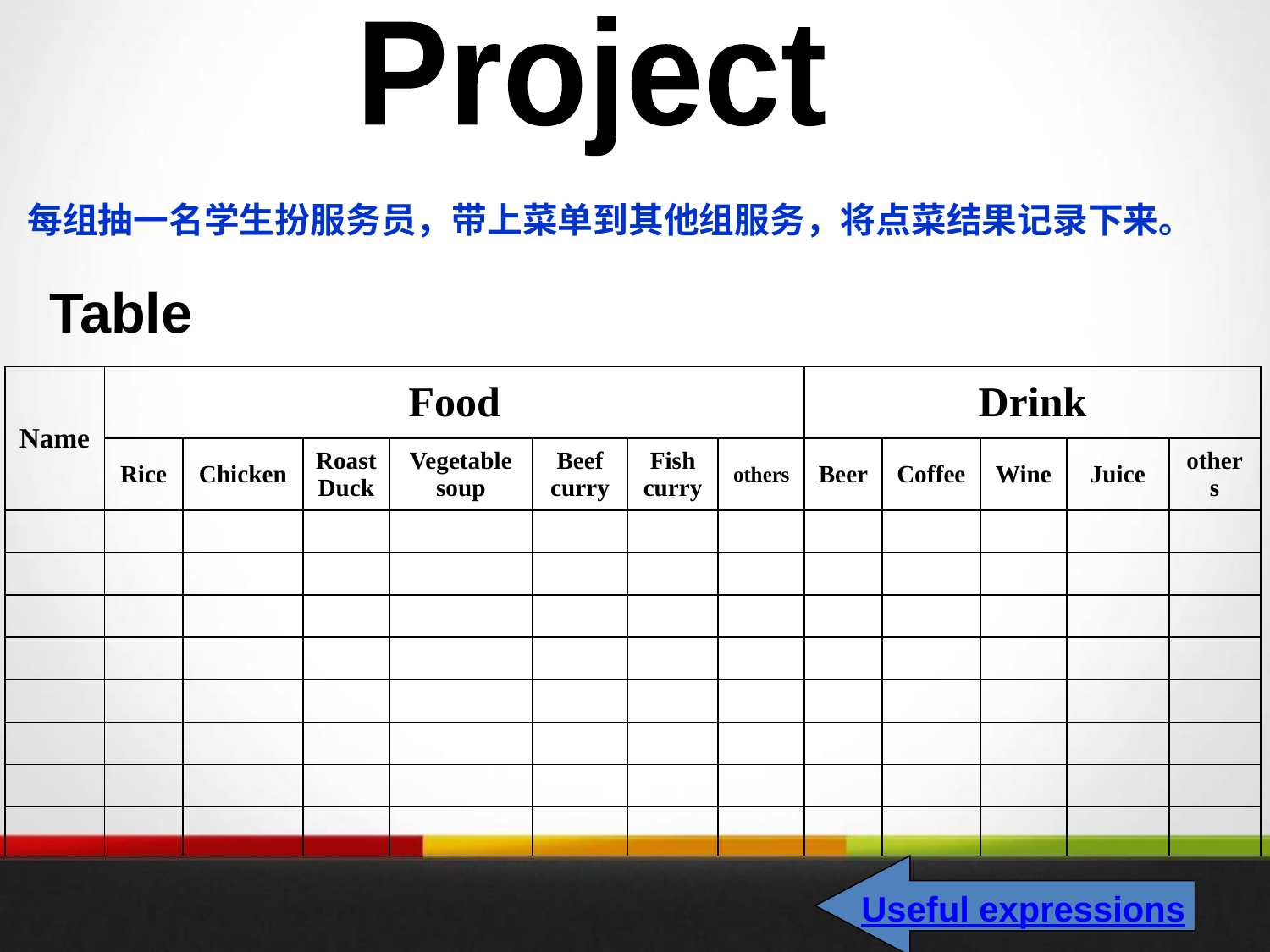

Project
每组抽一名学生扮服务员，带上菜单到其他组服务，将点菜结果记录下来。
Table
| Name | Food |  |  |  |  |  |  | Drink |  |  |  |  |
| --- | --- | --- | --- | --- | --- | --- | --- | --- | --- | --- | --- | --- |
|  | Rice | Chicken | Roast Duck | Vegetable soup | Beef curry | Fish curry | others | Beer | Coffee | Wine | Juice | others |
|  |  |  |  |  |  |  |  |  |  |  |  |  |
|  |  |  |  |  |  |  |  |  |  |  |  |  |
|  |  |  |  |  |  |  |  |  |  |  |  |  |
|  |  |  |  |  |  |  |  |  |  |  |  |  |
|  |  |  |  |  |  |  |  |  |  |  |  |  |
|  |  |  |  |  |  |  |  |  |  |  |  |  |
|  |  |  |  |  |  |  |  |  |  |  |  |  |
|  |  |  |  |  |  |  |  |  |  |  |  |  |

Useful expressions